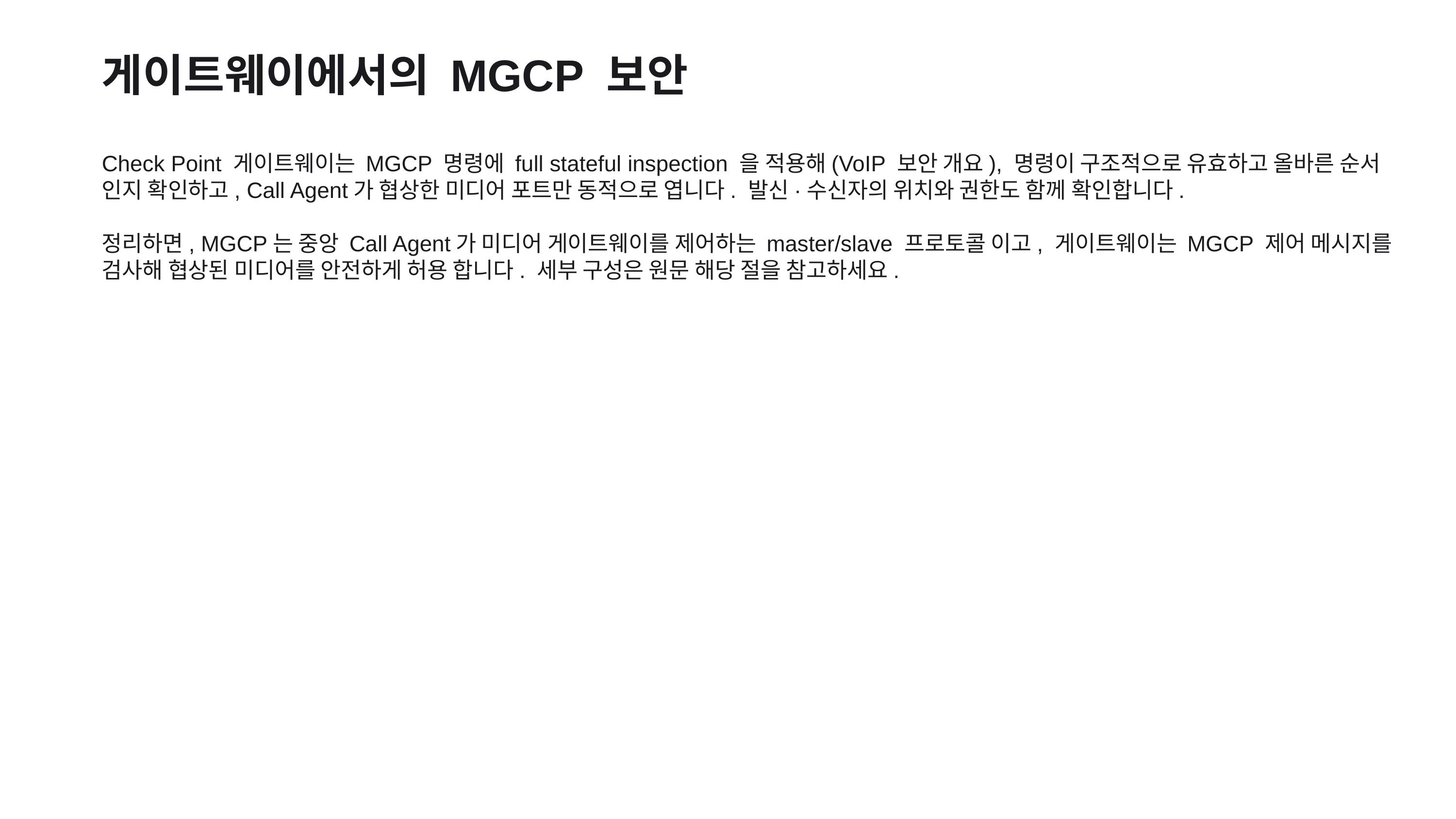

게이트웨이에서의 MGCP 보안
Check Point 게이트웨이는 MGCP 명령에 full stateful inspection 을 적용해(VoIP 보안 개요), 명령이 구조적으로 유효하고 올바른 순서 인지 확인하고, Call Agent가 협상한 미디어 포트만 동적으로 엽니다. 발신·수신자의 위치와 권한도 함께 확인합니다.

정리하면, MGCP는 중앙 Call Agent가 미디어 게이트웨이를 제어하는 master/slave 프로토콜 이고, 게이트웨이는 MGCP 제어 메시지를 검사해 협상된 미디어를 안전하게 허용 합니다. 세부 구성은 원문 해당 절을 참고하세요.